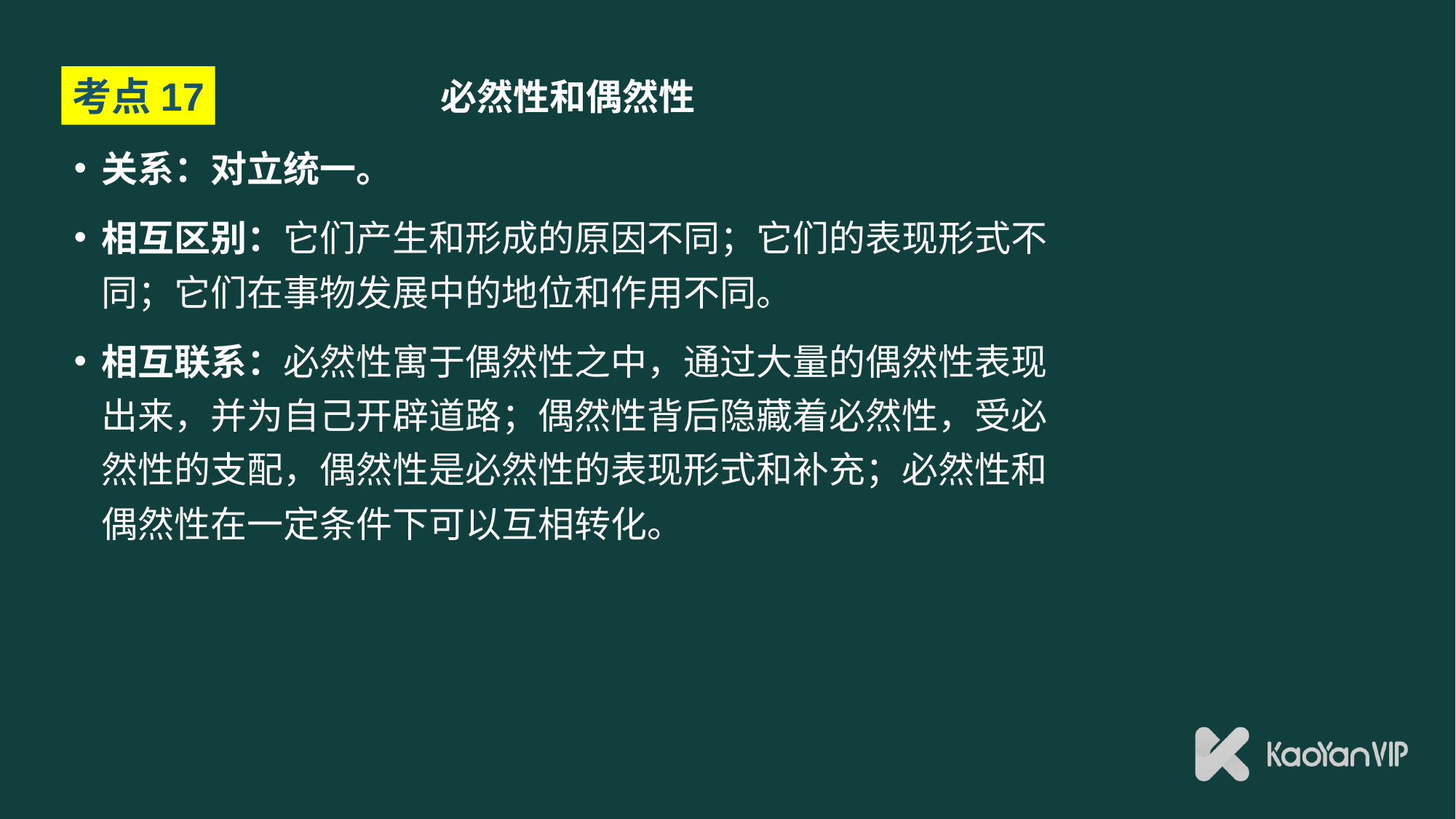

# 必然性和偶然性
考点17
关系：对立统一。
相互区别：它们产生和形成的原因不同；它们的表现形式不同；它们在事物发展中的地位和作用不同。
相互联系：必然性寓于偶然性之中，通过大量的偶然性表现出来，并为自己开辟道路；偶然性背后隐藏着必然性，受必然性的支配，偶然性是必然性的表现形式和补充；必然性和偶然性在一定条件下可以互相转化。